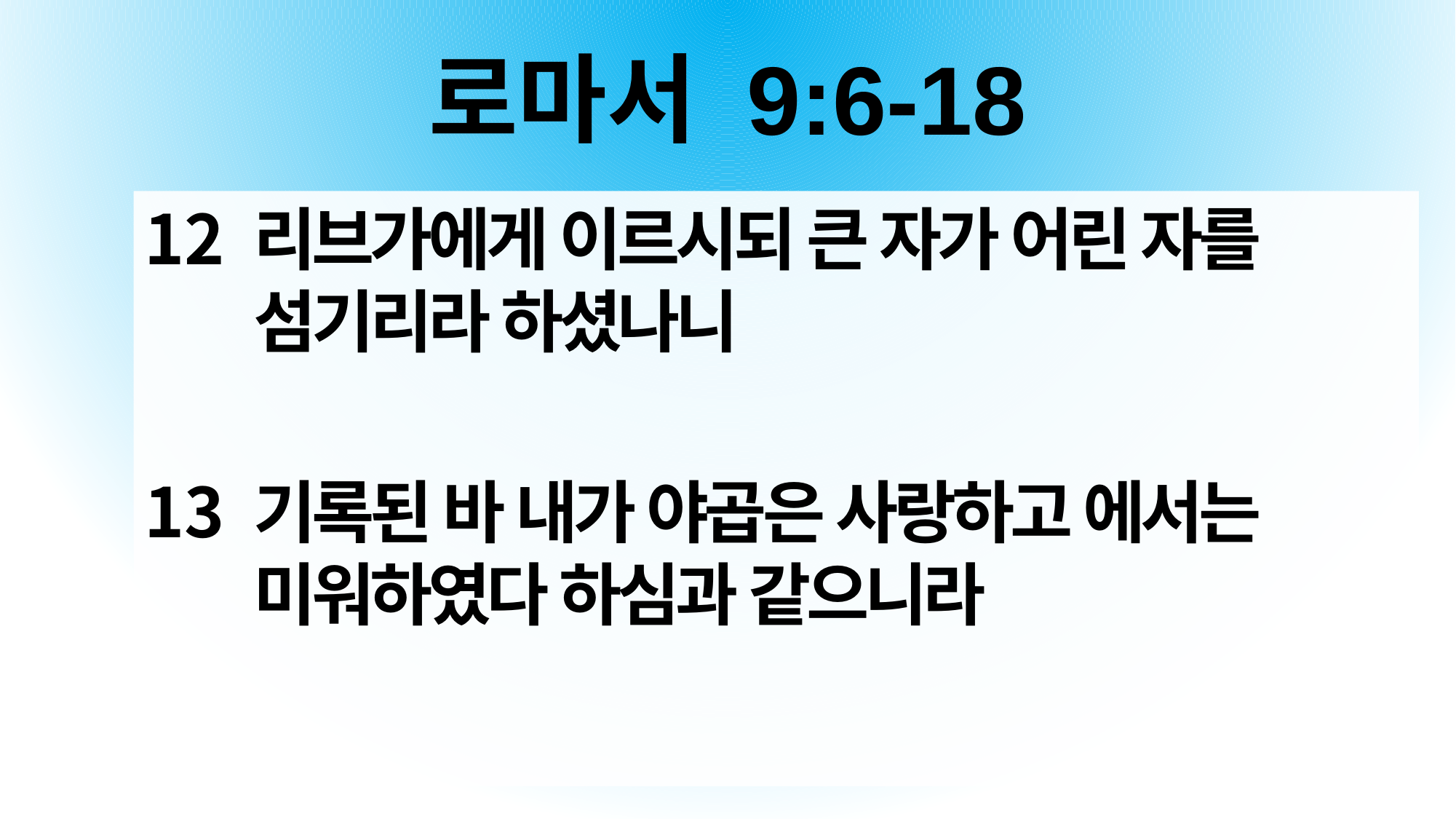

# 로마서 9:6-18
리브가에게 이르시되 큰 자가 어린 자를 섬기리라 하셨나니

기록된 바 내가 야곱은 사랑하고 에서는 미워하였다 하심과 같으니라